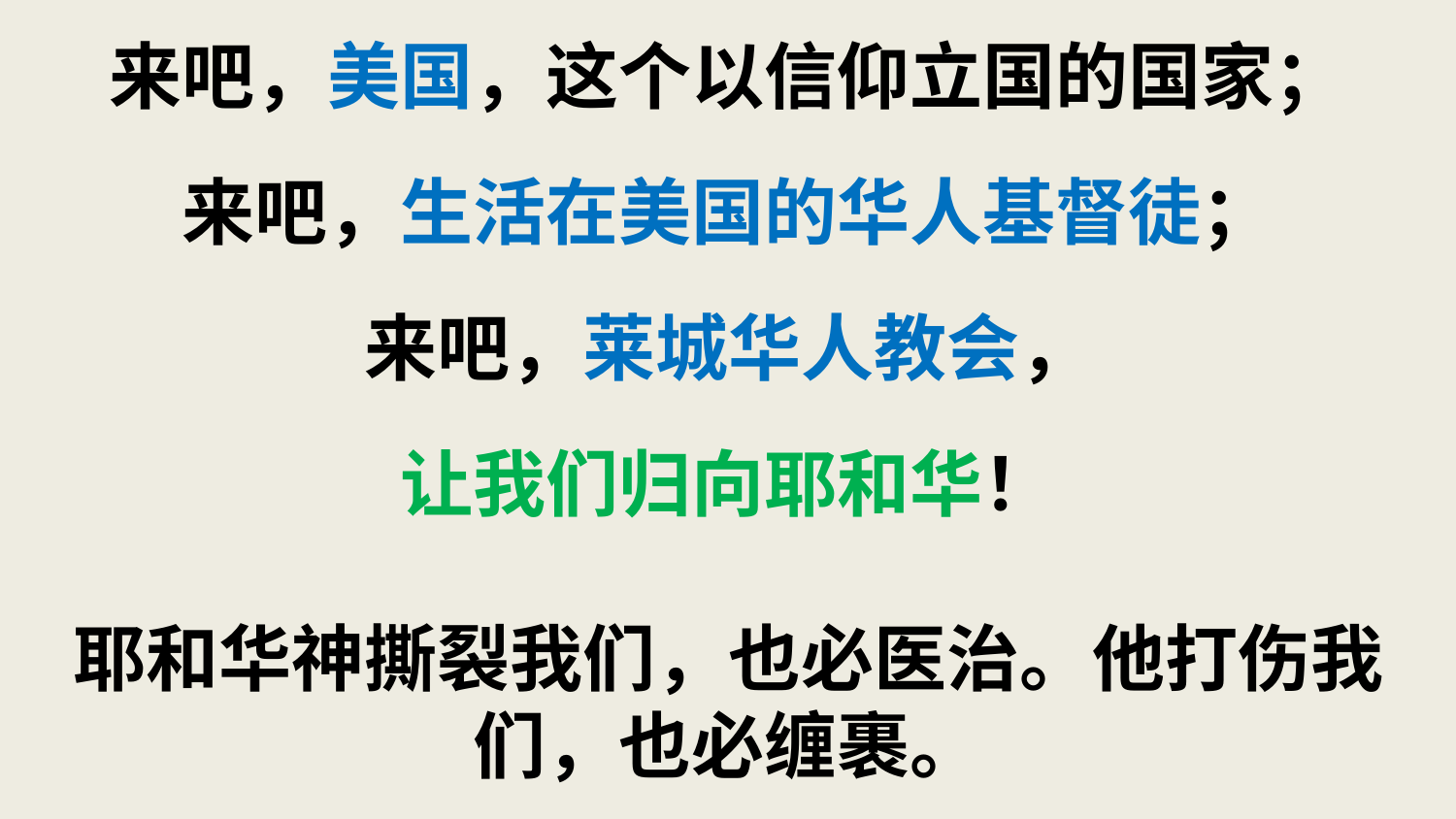

# 来吧，美国，这个以信仰立国的国家； 来吧，生活在美国的华人基督徒； 来吧，莱城华人教会， 让我们归向耶和华！ 耶和华神撕裂我们，也必医治。他打伤我们，也必缠裹。